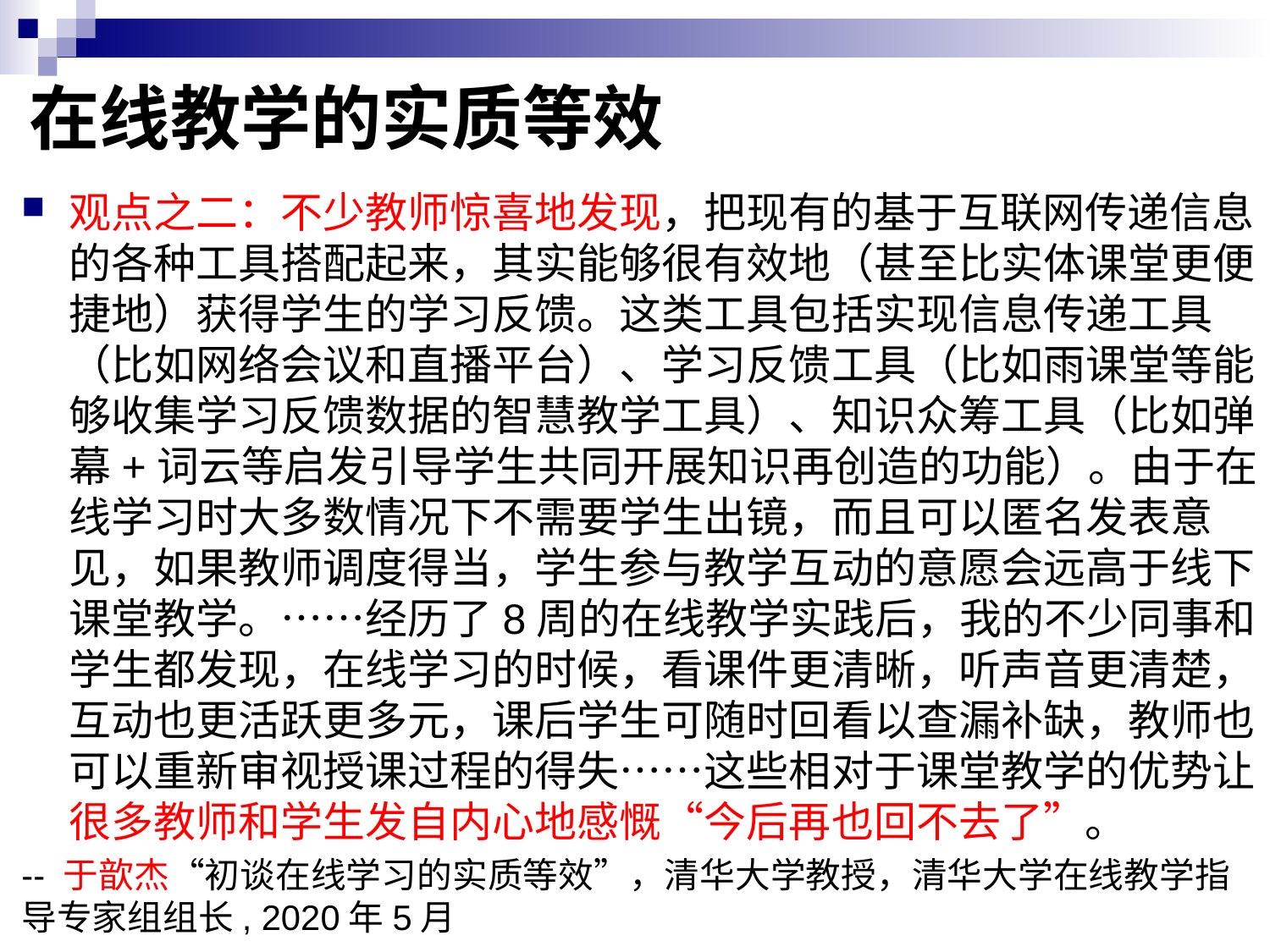

# 在线教学的实质等效
观点之二：不少教师惊喜地发现，把现有的基于互联网传递信息的各种工具搭配起来，其实能够很有效地（甚至比实体课堂更便捷地）获得学生的学习反馈。这类工具包括实现信息传递工具（比如网络会议和直播平台）、学习反馈工具（比如雨课堂等能够收集学习反馈数据的智慧教学工具）、知识众筹工具（比如弹幕+词云等启发引导学生共同开展知识再创造的功能）。由于在线学习时大多数情况下不需要学生出镜，而且可以匿名发表意见，如果教师调度得当，学生参与教学互动的意愿会远高于线下课堂教学。……经历了8周的在线教学实践后，我的不少同事和学生都发现，在线学习的时候，看课件更清晰，听声音更清楚，互动也更活跃更多元，课后学生可随时回看以查漏补缺，教师也可以重新审视授课过程的得失……这些相对于课堂教学的优势让很多教师和学生发自内心地感慨“今后再也回不去了”。
-- 于歆杰“初谈在线学习的实质等效”，清华大学教授，清华大学在线教学指导专家组组长, 2020年5月